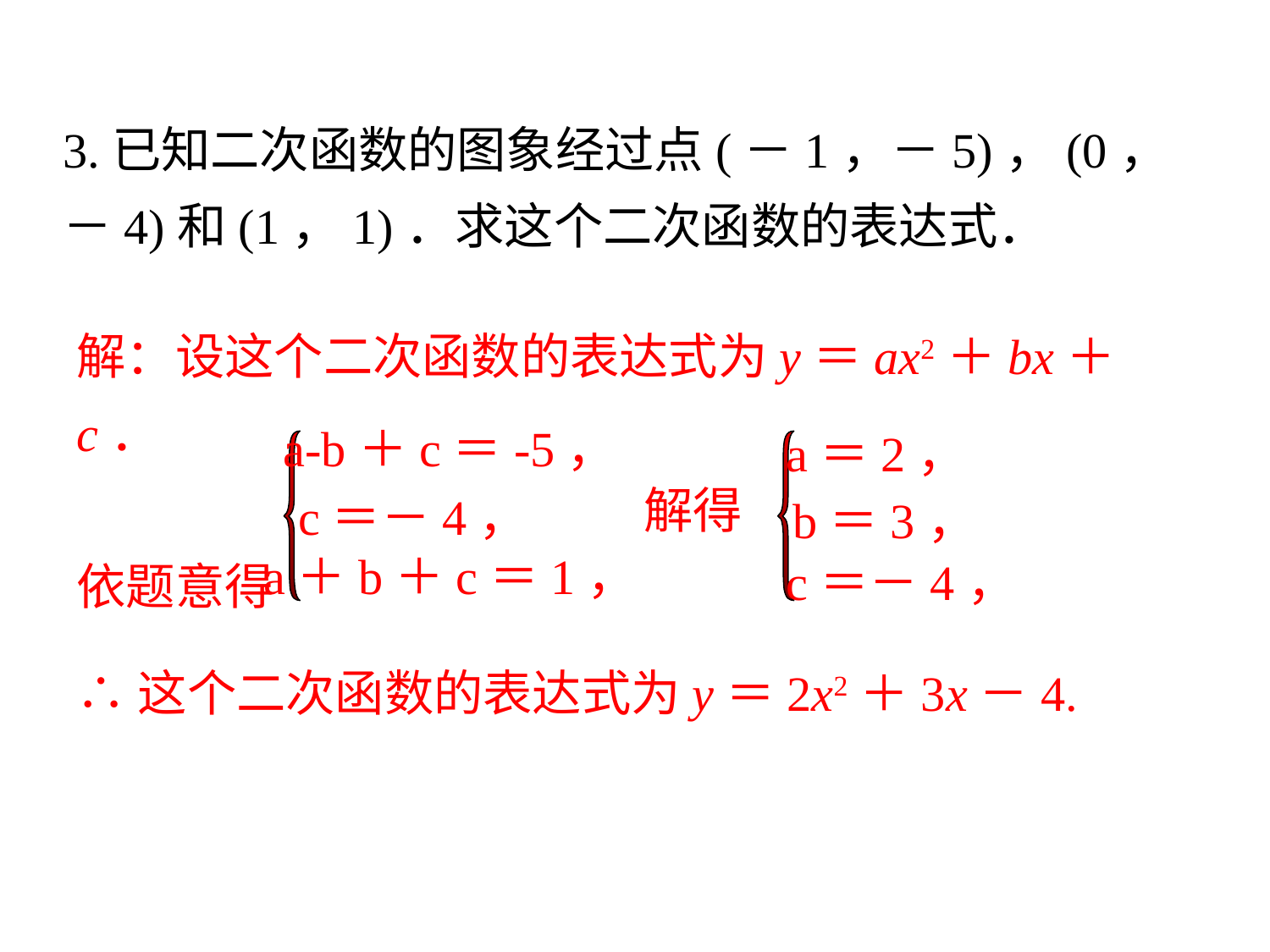

3.已知二次函数的图象经过点(－1，－5)，(0，－4)和(1，1)．求这个二次函数的表达式．
解：设这个二次函数的表达式为y＝ax2＋bx＋c．

依题意得
a-b＋c＝-5，
a＝2，

解得
c＝－4，
b＝3，
a＋b＋c＝1，
c＝－4，
∴这个二次函数的表达式为y＝2x2＋3x－4.